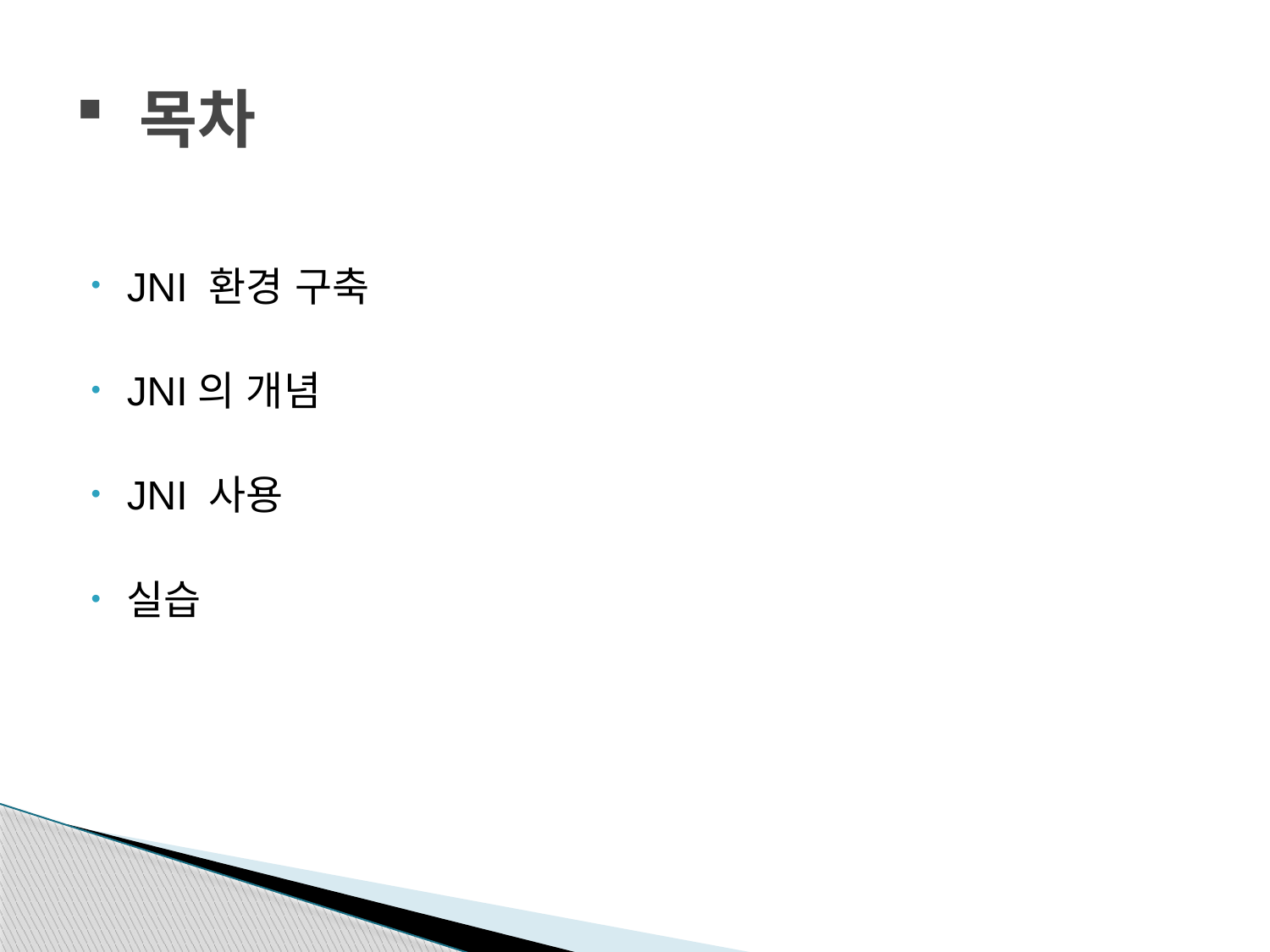

# 목차
JNI 환경 구축
JNI의 개념
JNI 사용
실습